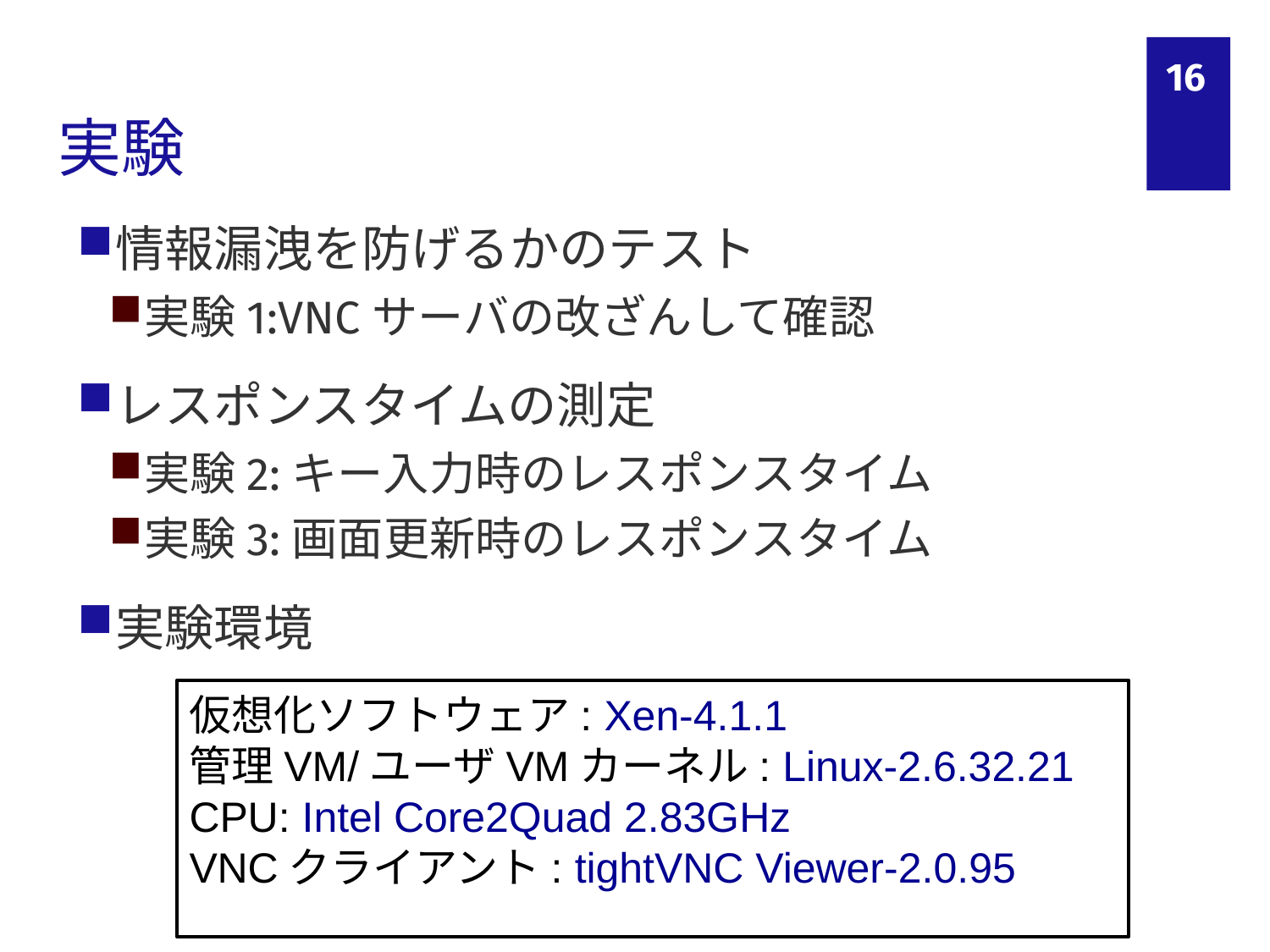

# 実験
16
情報漏洩を防げるかのテスト
実験1:VNCサーバの改ざんして確認
レスポンスタイムの測定
実験2:キー入力時のレスポンスタイム
実験3:画面更新時のレスポンスタイム
実験環境
仮想化ソフトウェア: Xen-4.1.1
管理VM/ユーザVMカーネル: Linux-2.6.32.21
CPU: Intel Core2Quad 2.83GHz
VNCクライアント: tightVNC Viewer-2.0.95